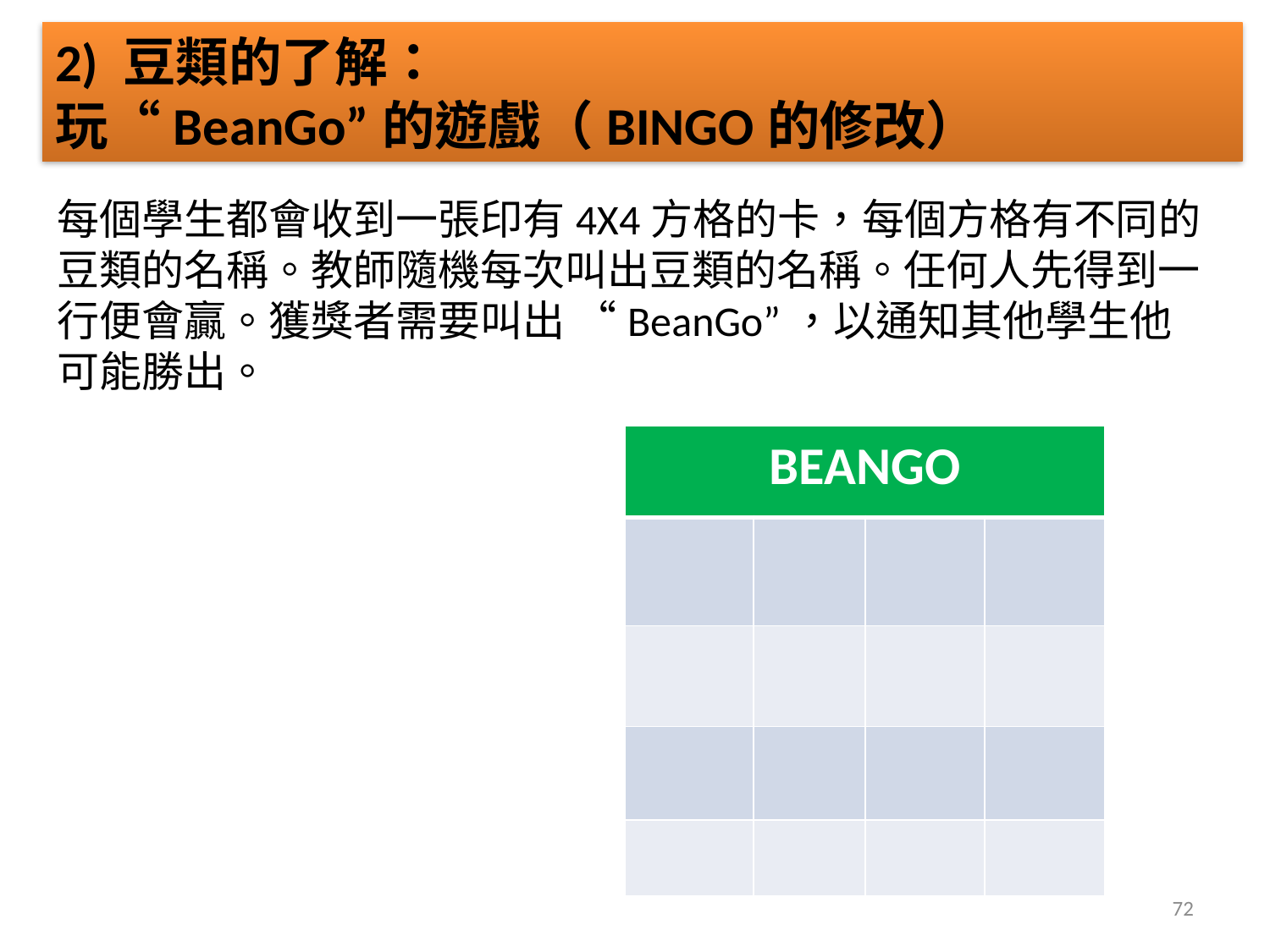

2) 豆類的了解：
玩“BeanGo”的遊戲（BINGO的修改）
每個學生都​​會收到一張印有4X4方格的卡，每個方格有不同的豆類的名稱。教師隨機每次叫出豆類的名稱。任何人先得到一行便會贏。獲獎者需要叫出 “BeanGo”，以通知其他學生他可能勝出。
| BEANGO |  |  |  |
| --- | --- | --- | --- |
|  |  |  |  |
|  |  |  |  |
|  |  |  |  |
|  |  |  |  |
72